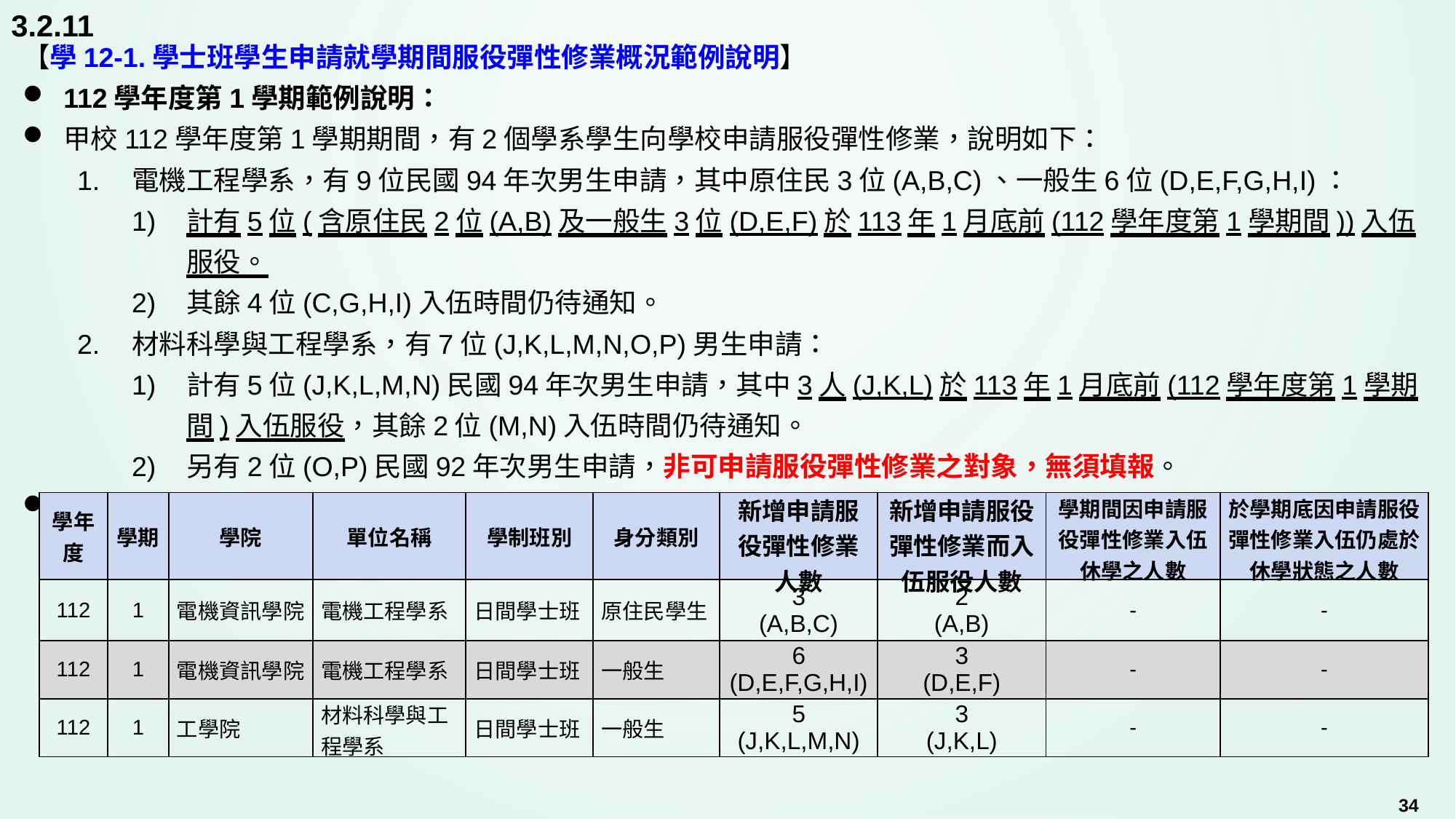

3.2.11
【學12-1.學士班學生申請就學期間服役彈性修業概況範例說明】
112學年度第1學期範例說明：
甲校112學年度第1學期期間，有2個學系學生向學校申請服役彈性修業，說明如下：
電機工程學系，有9位民國94年次男生申請，其中原住民3位(A,B,C)、一般生6位(D,E,F,G,H,I)：
計有5位(含原住民2位(A,B)及一般生3位(D,E,F)於113年1月底前(112學年度第1學期間))入伍服役。
其餘4位(C,G,H,I)入伍時間仍待通知。
材料科學與工程學系，有7位(J,K,L,M,N,O,P)男生申請：
計有5位(J,K,L,M,N)民國94年次男生申請，其中3人(J,K,L)於113年1月底前(112學年度第1學期間)入伍服役，其餘2位(M,N)入伍時間仍待通知。
另有2位(O,P)民國92年次男生申請，非可申請服役彈性修業之對象，無須填報。
故學校於113年3月填報方式如下：
| 學年度 | 學期 | 學院 | 單位名稱 | 學制班別 | 身分類別 | 新增申請服役彈性修業人數 | 新增申請服役彈性修業而入伍服役人數 | 學期間因申請服役彈性修業入伍休學之人數 | 於學期底因申請服役彈性修業入伍仍處於休學狀態之人數 |
| --- | --- | --- | --- | --- | --- | --- | --- | --- | --- |
| 112 | 1 | 電機資訊學院 | 電機工程學系 | 日間學士班 | 原住民學生 | 3 (A,B,C) | 2 (A,B) | - | - |
| 112 | 1 | 電機資訊學院 | 電機工程學系 | 日間學士班 | 一般生 | 6 (D,E,F,G,H,I) | 3 (D,E,F) | - | - |
| 112 | 1 | 工學院 | 材料科學與工程學系 | 日間學士班 | 一般生 | 5 (J,K,L,M,N) | 3 (J,K,L) | - | - |